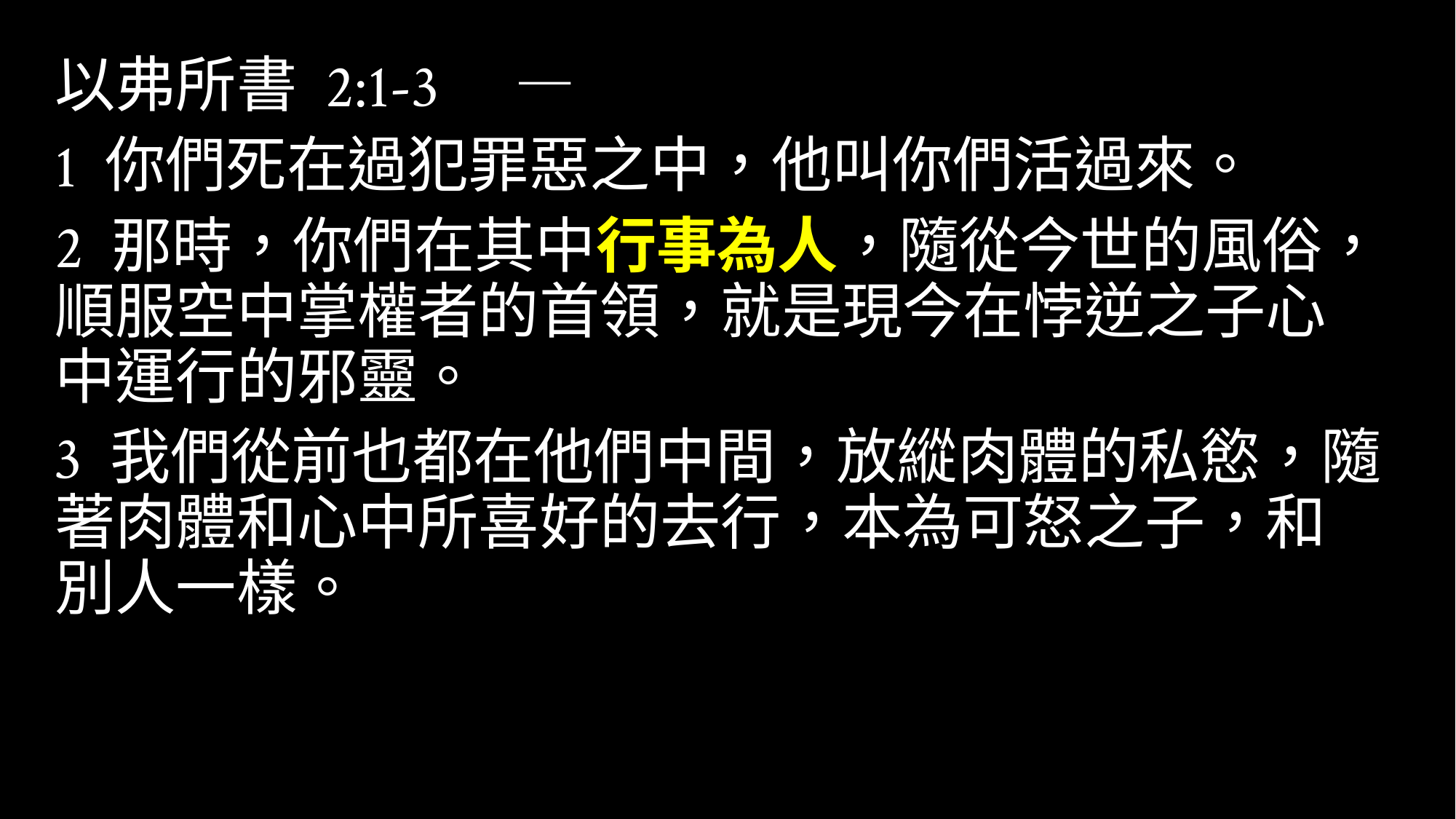

以弗所書 2:1-3　—
1 你們死在過犯罪惡之中，他叫你們活過來。
2 那時，你們在其中行事為人，隨從今世的風俗，順服空中掌權者的首領，就是現今在悖逆之子心中運行的邪靈。
3 我們從前也都在他們中間，放縱肉體的私慾，隨著肉體和心中所喜好的去行，本為可怒之子，和別人一樣。